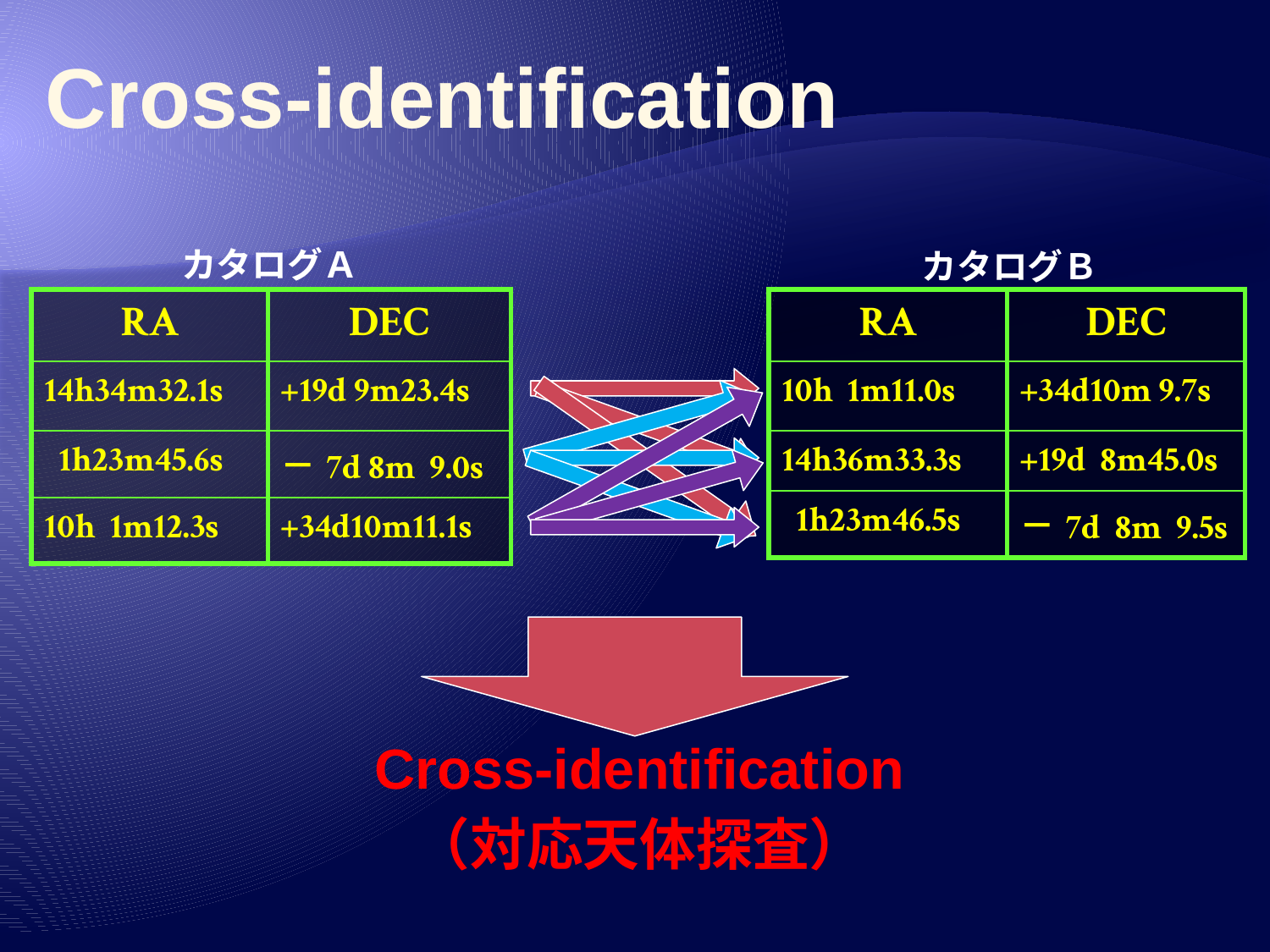

# Cross-identification
カタログＡ
カタログＢ
| RA | DEC |
| --- | --- |
| 14h34m32.1s | +19d 9m23.4s |
| 1h23m45.6s | －7d 8m 9.0s |
| 10h 1m12.3s | +34d10m11.1s |
| RA | DEC |
| --- | --- |
| 10h 1m11.0s | +34d10m 9.7s |
| 14h36m33.3s | +19d 8m45.0s |
| 1h23m46.5s | －7d 8m 9.5s |

Cross-identification
（対応天体探査）